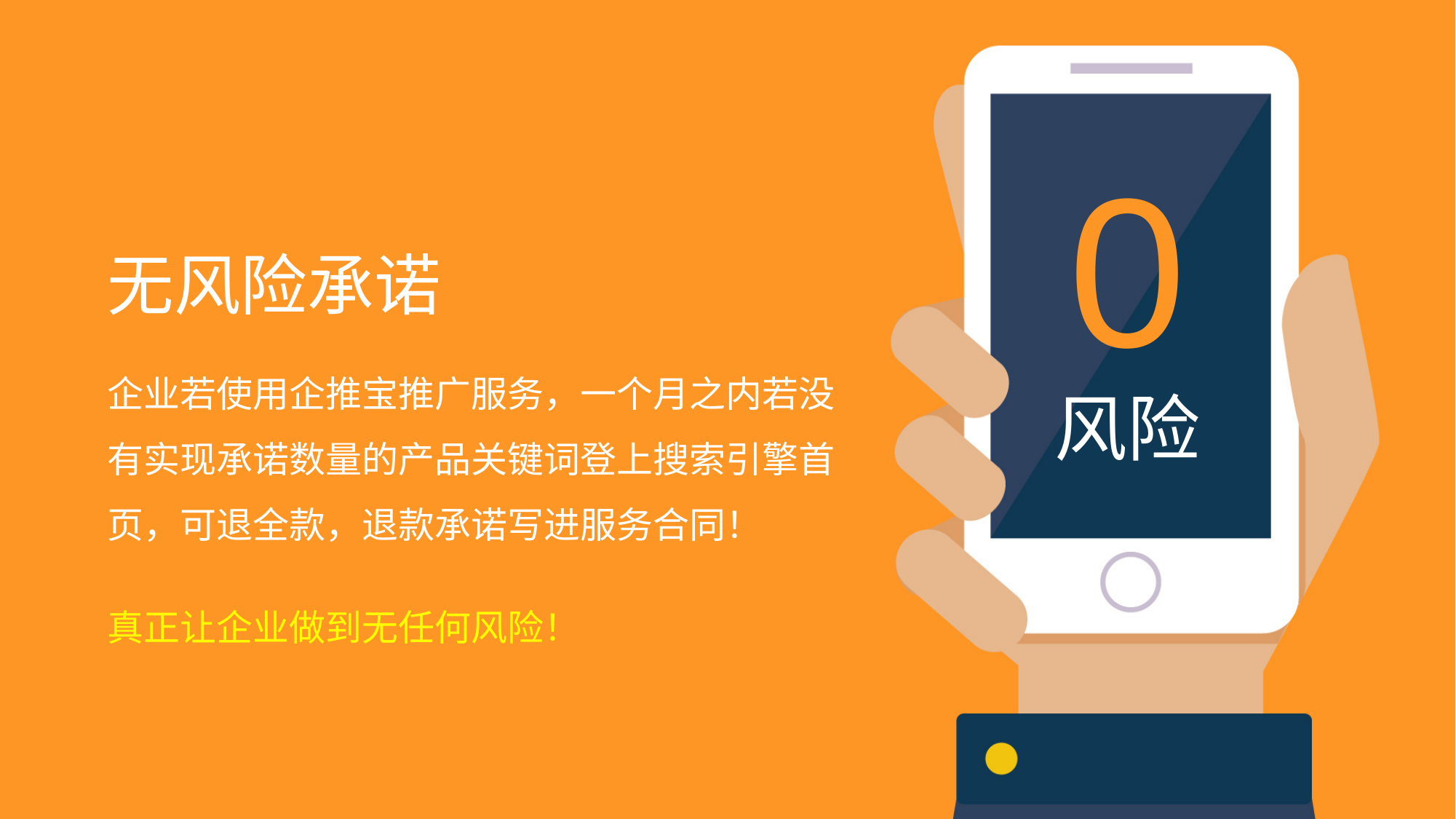

0
风险
# 无风险承诺
企业若使用企推宝推广服务，一个月之内若没有实现承诺数量的产品关键词登上搜索引擎首页，可退全款，退款承诺写进服务合同！
真正让企业做到无任何风险！